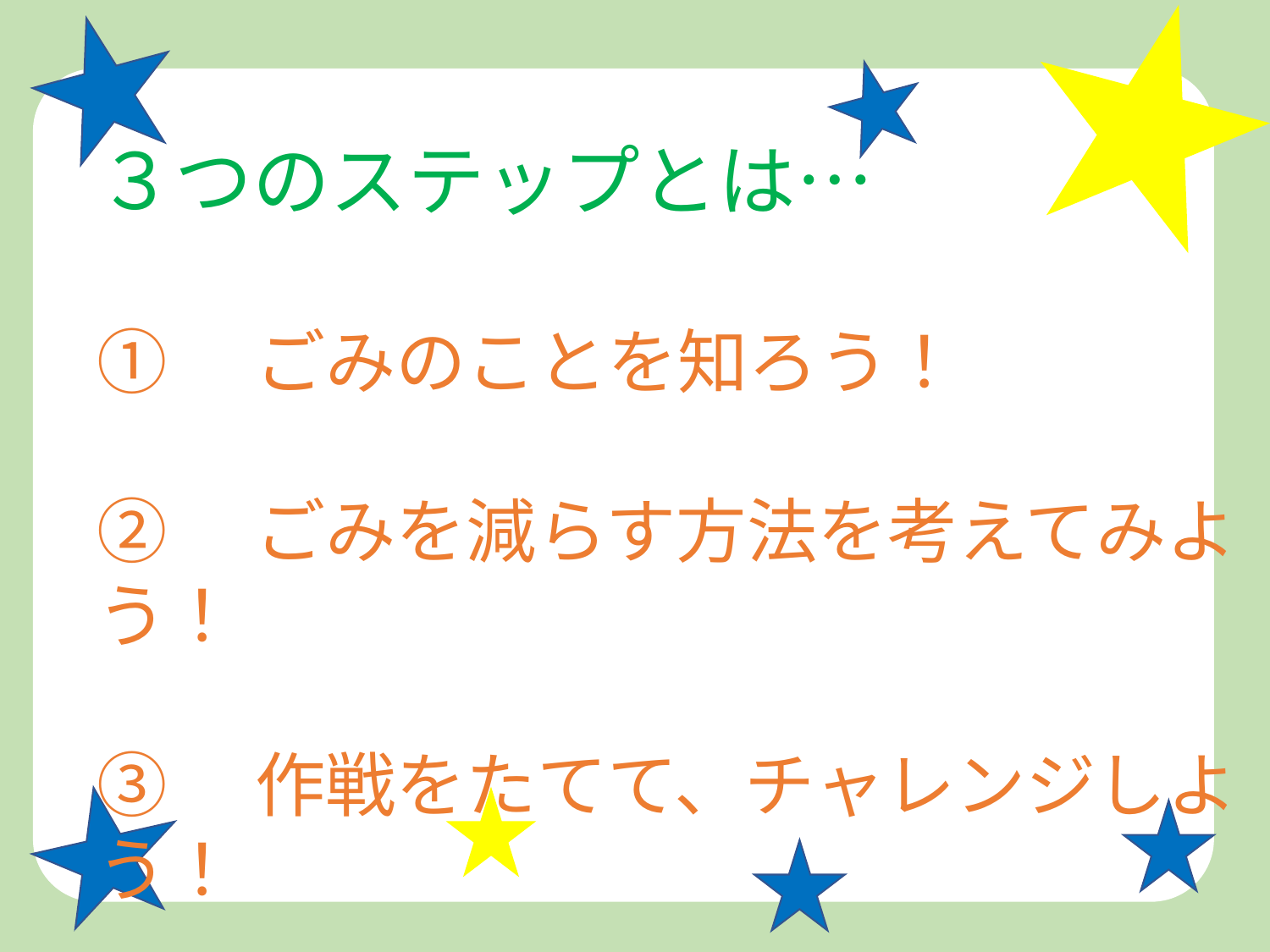

３つのステップとは…

①　ごみのことを知ろう！

②　ごみを減らす方法を考えてみよう！

③　作戦をたてて、チャレンジしよう！